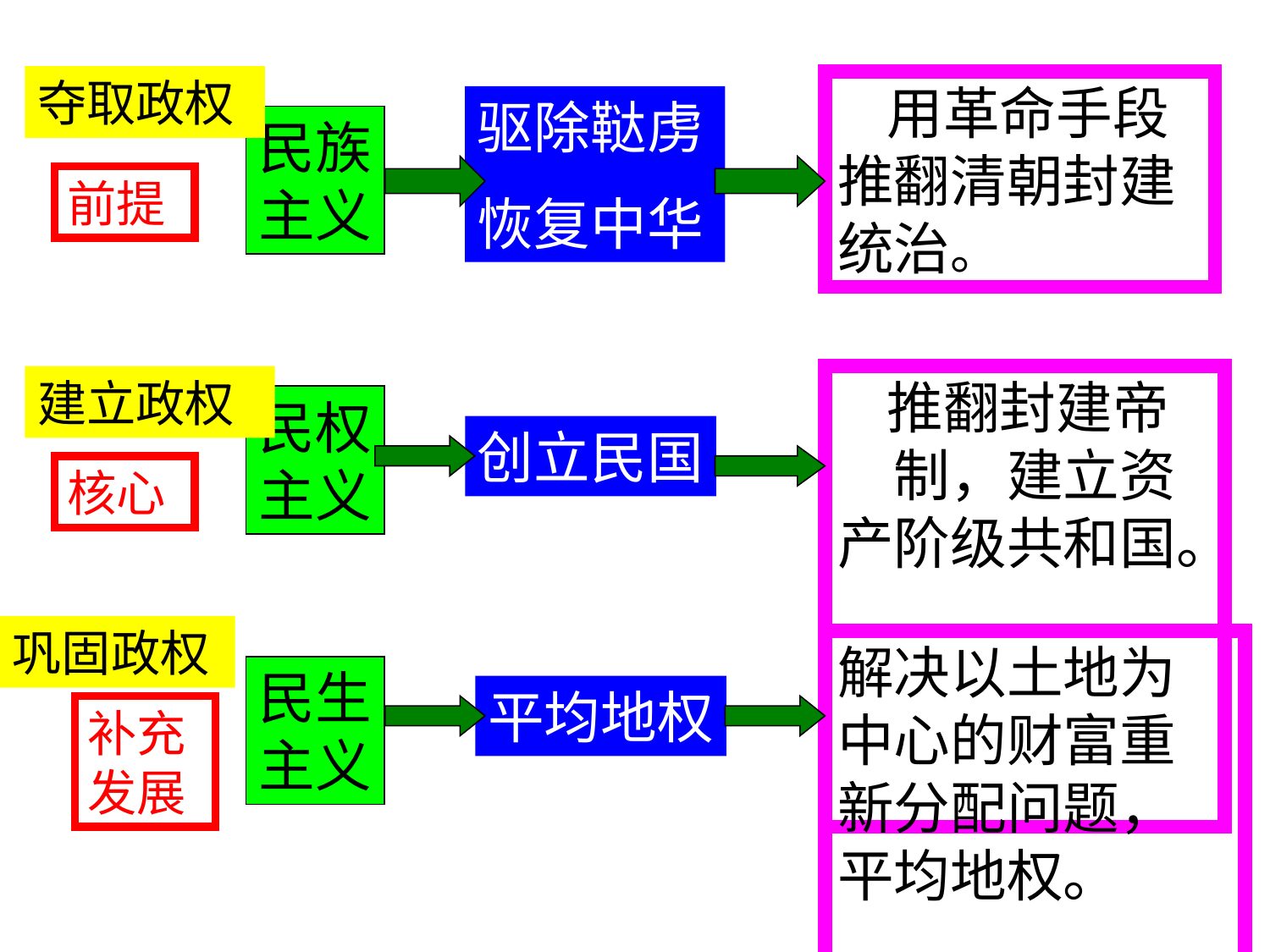

夺取政权
　用革命手段推翻清朝封建统治。
驱除鞑虏
恢复中华
民族
主义

前提
建立政权
　推翻封建帝　制，建立资产阶级共和国。
民权
主义
创立民国

核心
巩固政权
解决以土地为中心的财富重新分配问题，平均地权。
民生
主义
平均地权
补充
发展